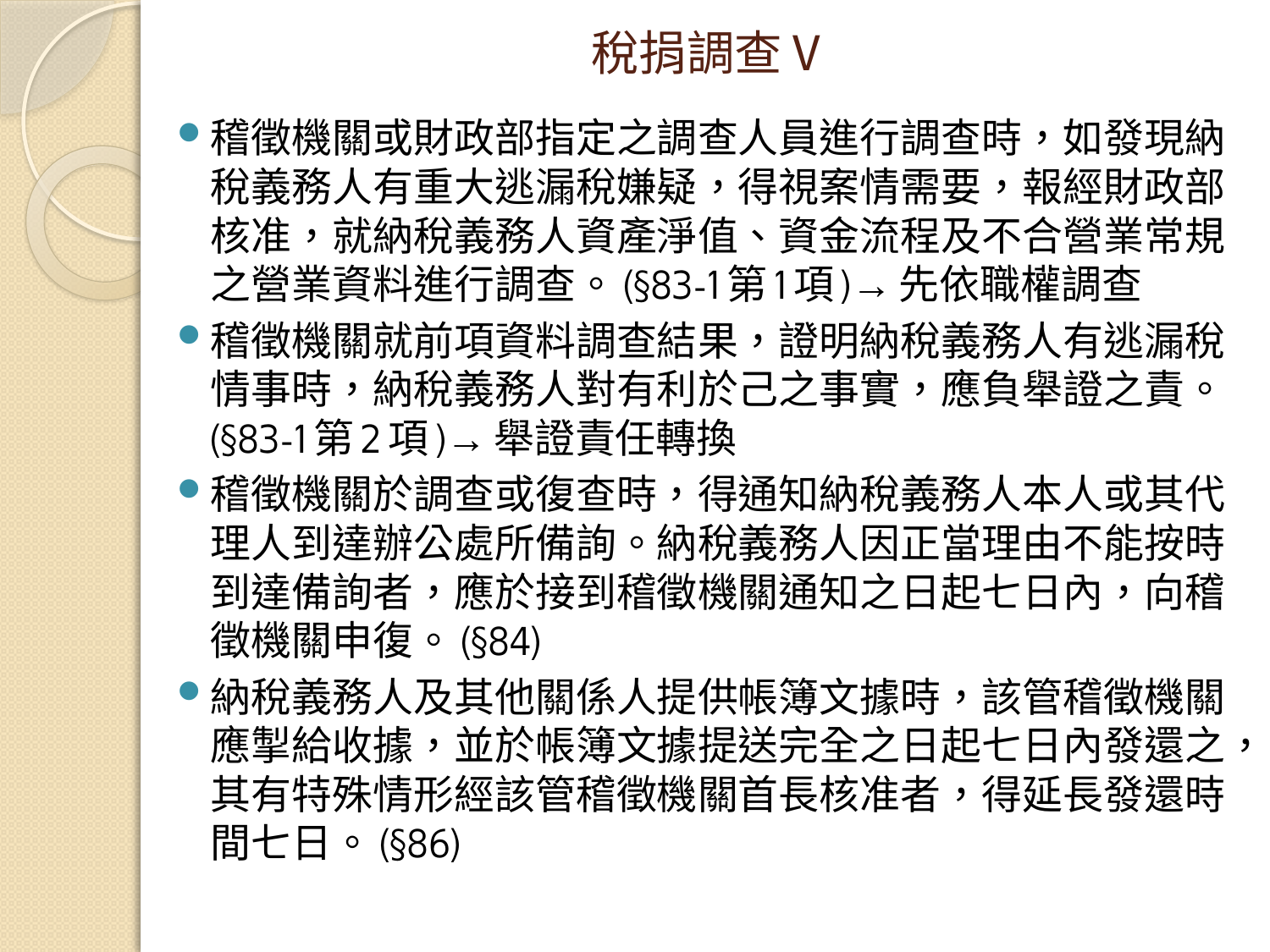

# 稅捐調查Ⅴ
稽徵機關或財政部指定之調查人員進行調查時，如發現納稅義務人有重大逃漏稅嫌疑，得視案情需要，報經財政部核准，就納稅義務人資產淨值、資金流程及不合營業常規之營業資料進行調查。(§83-1第1項)→先依職權調查
稽徵機關就前項資料調查結果，證明納稅義務人有逃漏稅情事時，納稅義務人對有利於己之事實，應負舉證之責。(§83-1第2項)→舉證責任轉換
稽徵機關於調查或復查時，得通知納稅義務人本人或其代理人到達辦公處所備詢。納稅義務人因正當理由不能按時到達備詢者，應於接到稽徵機關通知之日起七日內，向稽徵機關申復。(§84)
納稅義務人及其他關係人提供帳簿文據時，該管稽徵機關應掣給收據，並於帳簿文據提送完全之日起七日內發還之，其有特殊情形經該管稽徵機關首長核准者，得延長發還時間七日。(§86)